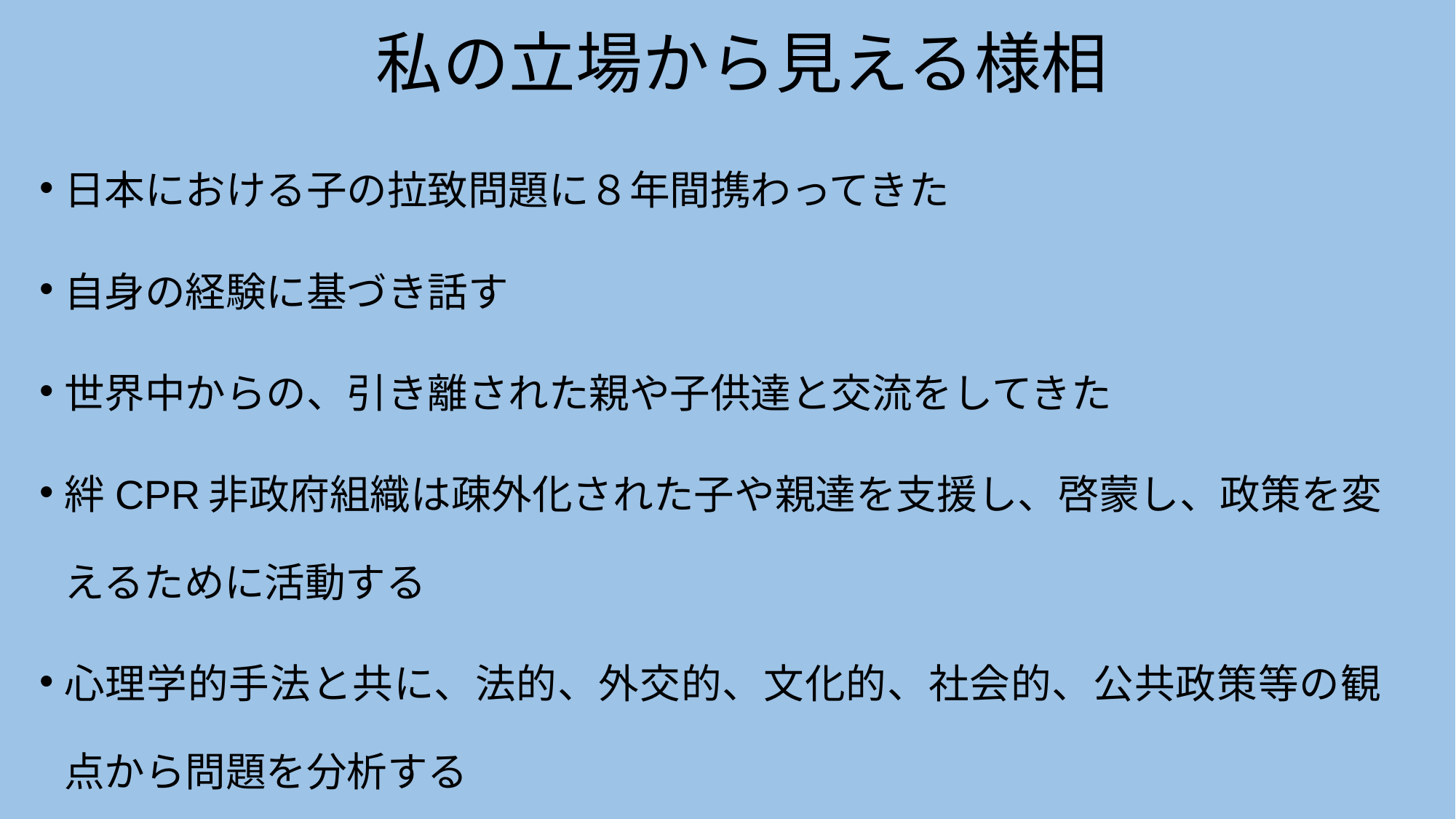

# 私の立場から見える様相
日本における子の拉致問題に８年間携わってきた
自身の経験に基づき話す
世界中からの、引き離された親や子供達と交流をしてきた
絆CPR非政府組織は疎外化された子や親達を支援し、啓蒙し、政策を変えるために活動する
心理学的手法と共に、法的、外交的、文化的、社会的、公共政策等の観点から問題を分析する